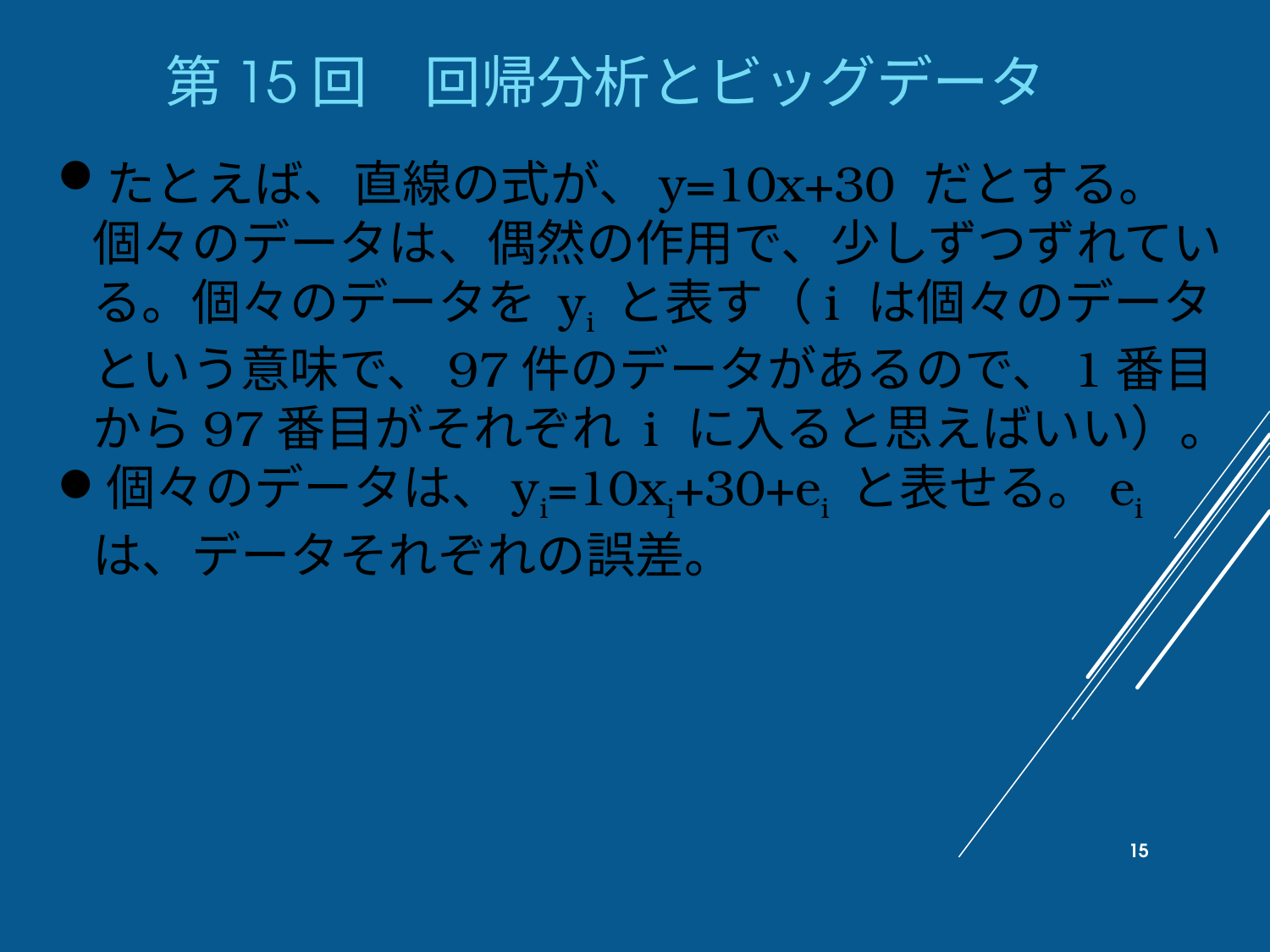

第15回　回帰分析とビッグデータ
たとえば、直線の式が、y=10x+30 だとする。個々のデータは、偶然の作用で、少しずつずれている。個々のデータを yi と表す（i は個々のデータという意味で、97件のデータがあるので、1番目から97番目がそれぞれ i に入ると思えばいい）。
個々のデータは、yi=10xi+30+ei と表せる。ei は、データそれぞれの誤差。

15